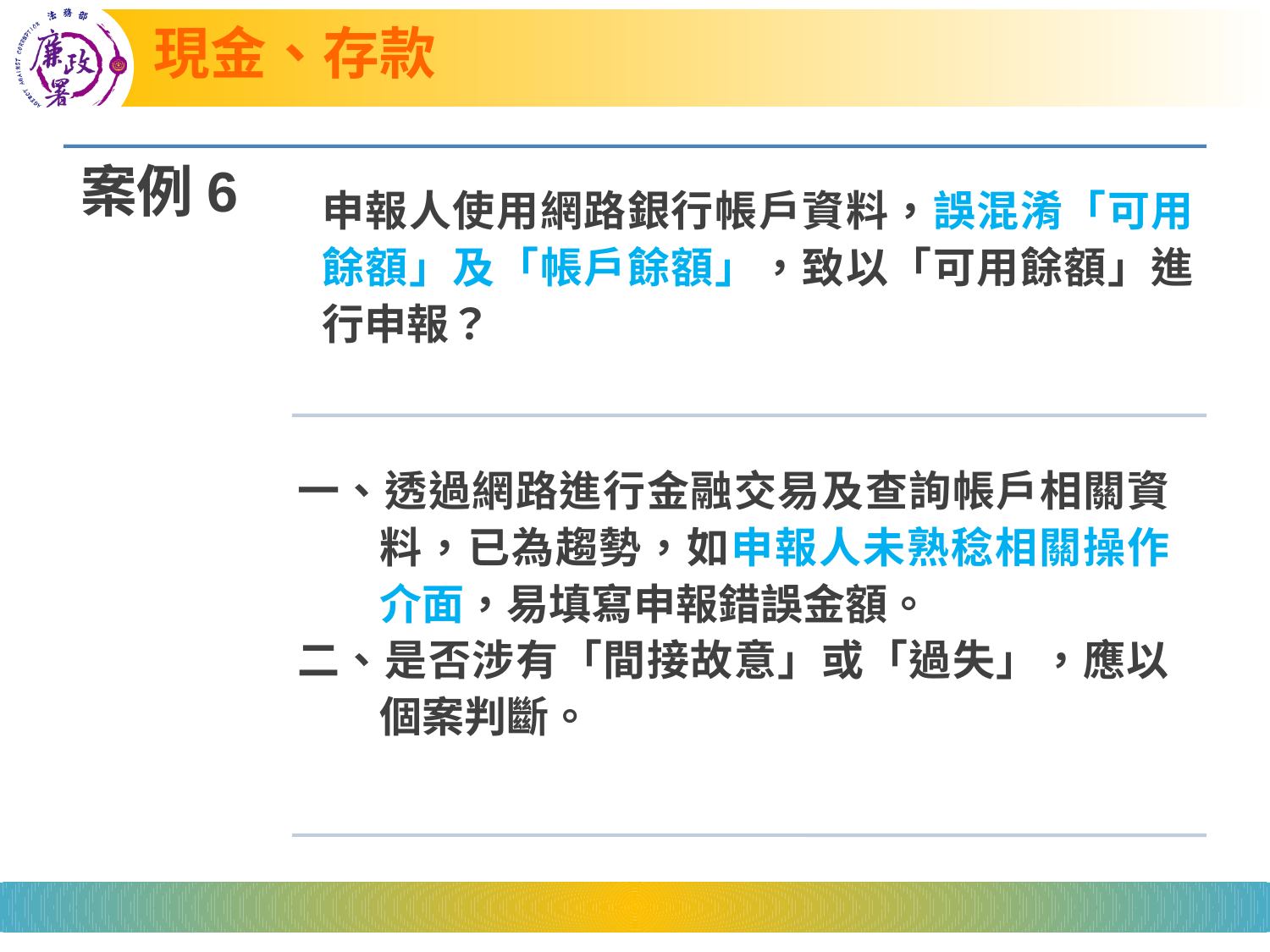

# 現金、存款
案例6
申報人使用網路銀行帳戶資料，誤混淆「可用餘額」及「帳戶餘額」，致以「可用餘額」進行申報？

一、透過網路進行金融交易及查詢帳戶相關資料，已為趨勢，如申報人未熟稔相關操作介面，易填寫申報錯誤金額。
二、是否涉有「間接故意」或「過失」，應以個案判斷。